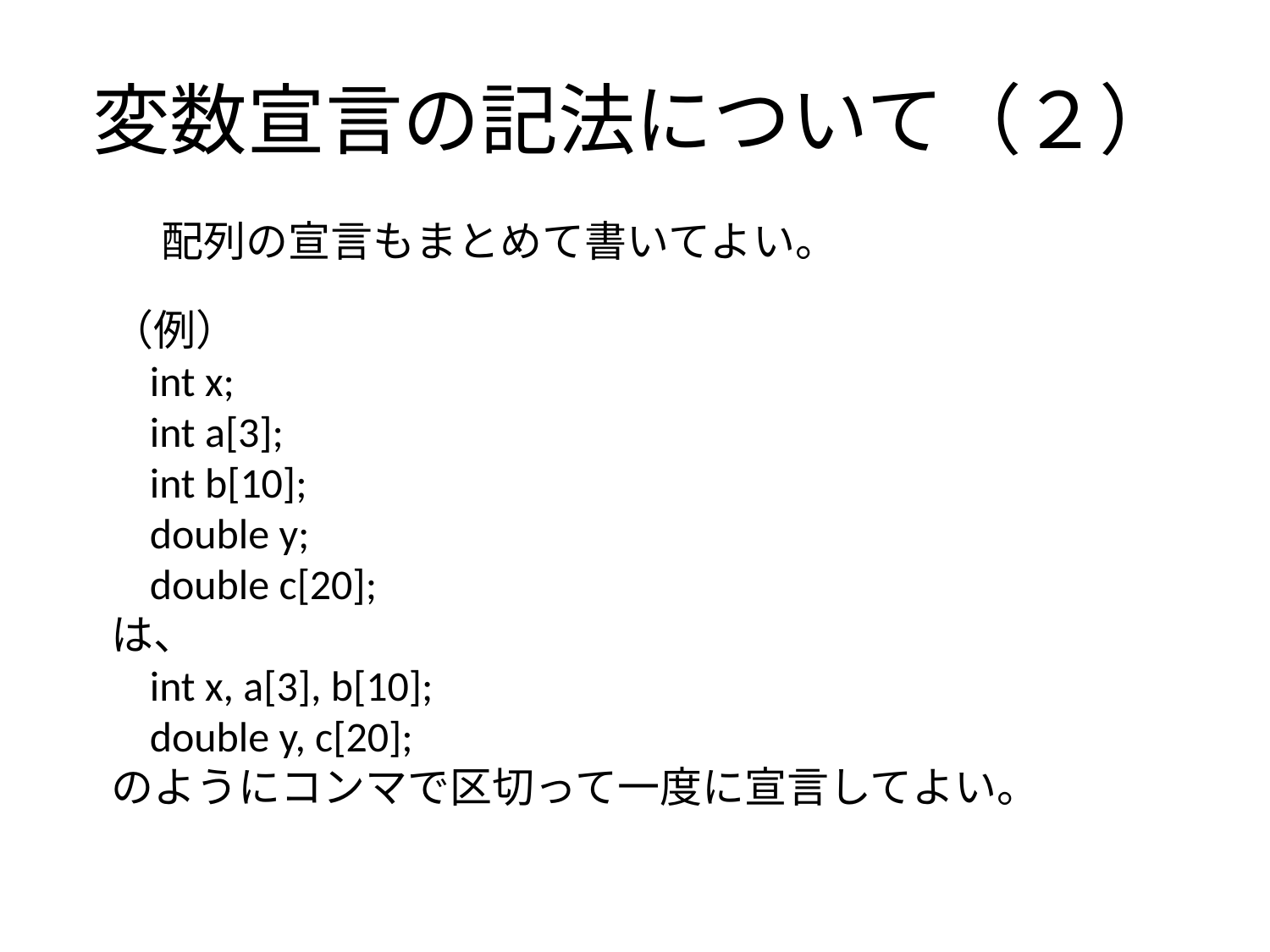

# 変数宣言の記法について（２）
配列の宣言もまとめて書いてよい。
（例）
    int x;
    int a[3];
    int b[10];
    double y;
    double c[20];
は、
    int x, a[3], b[10];
    double y, c[20];
のようにコンマで区切って一度に宣言してよい。